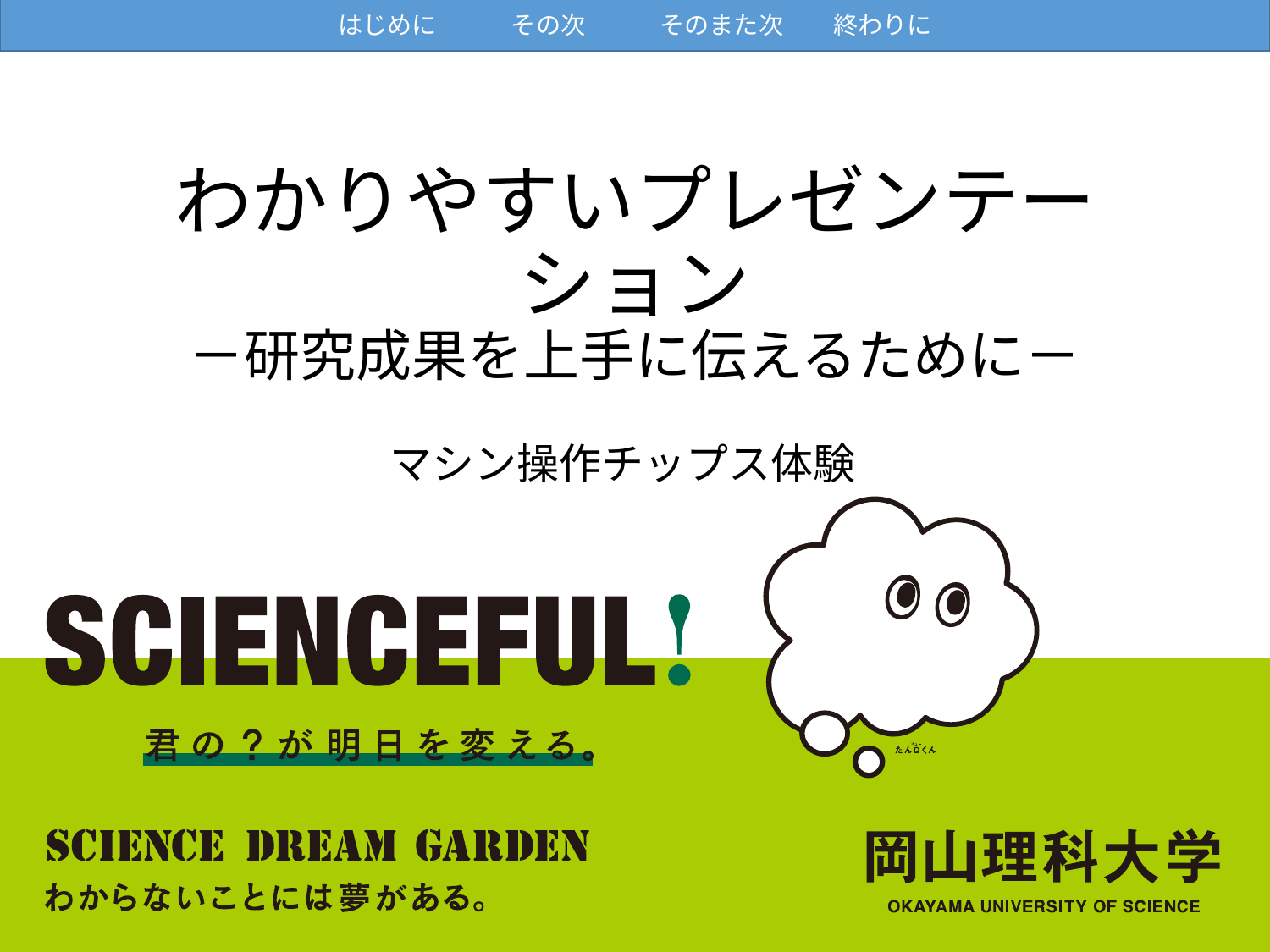

# わかりやすいプレゼンテーション －研究成果を上手に伝えるために－
マシン操作チップス体験